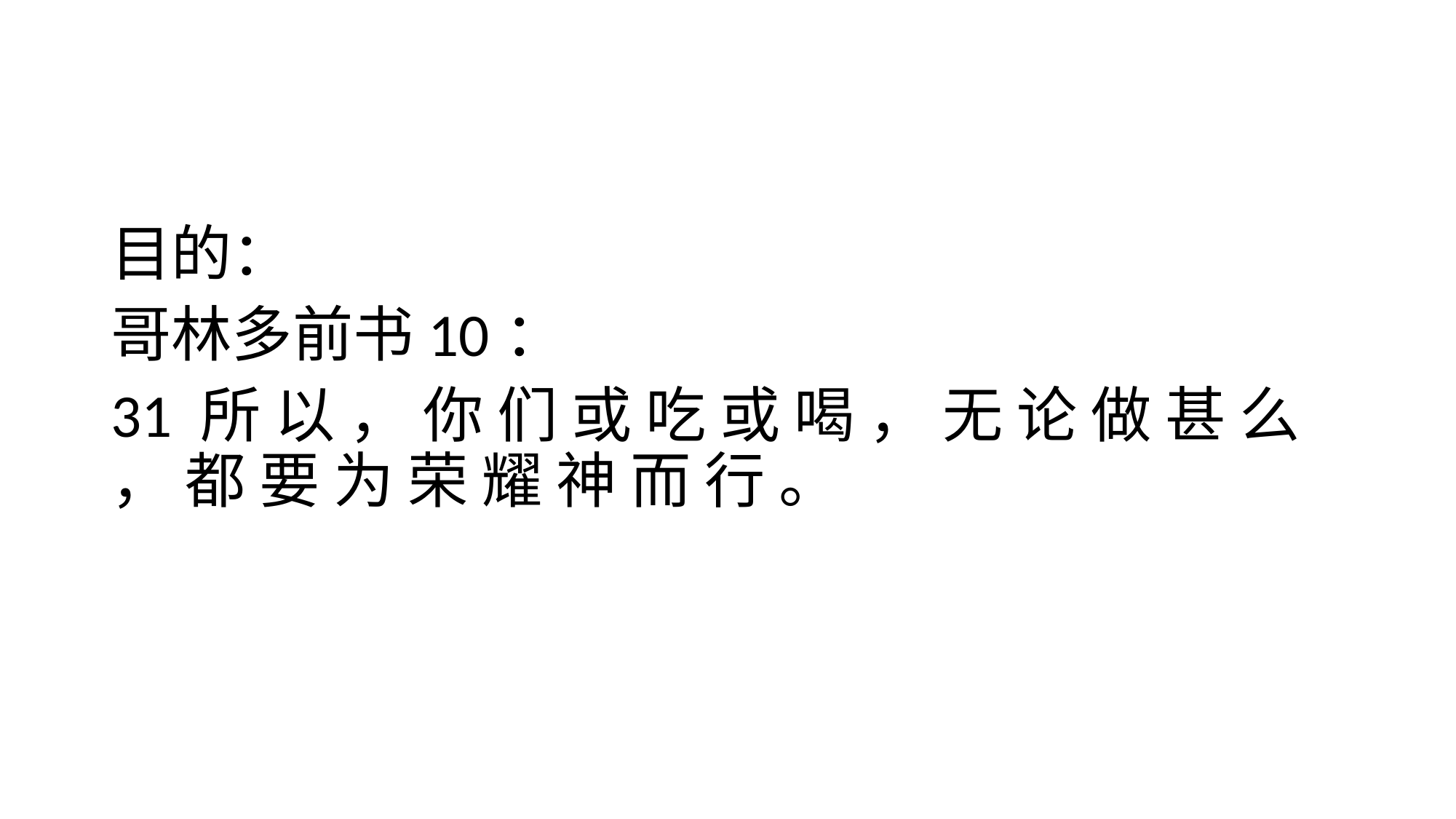

#
目的：
哥林多前书10：
31 所 以 ， 你 们 或 吃 或 喝 ， 无 论 做 甚 么 ， 都 要 为 荣 耀 神 而 行 。